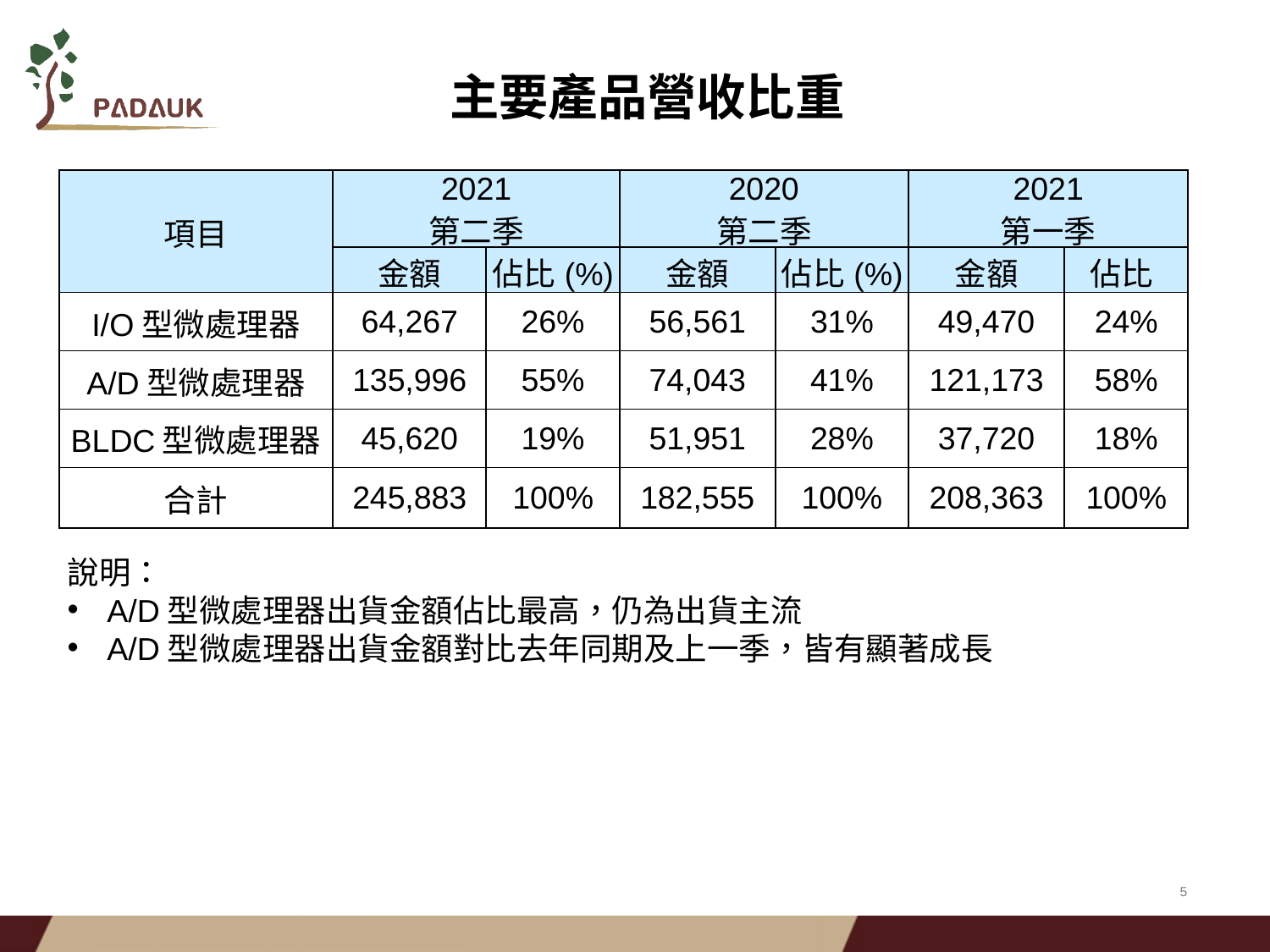

主要產品營收比重
| 項目 | 2021 第二季 |  | 2020 第二季 |  | 2021 第一季 |  |
| --- | --- | --- | --- | --- | --- | --- |
|  | 金額 | 佔比(%) | 金額 | 佔比(%) | 金額 | 佔比(%) |
| I/O型微處理器 | 64,267 | 26% | 56,561 | 31% | 49,470 | 24% |
| A/D型微處理器 | 135,996 | 55% | 74,043 | 41% | 121,173 | 58% |
| BLDC型微處理器 | 45,620 | 19% | 51,951 | 28% | 37,720 | 18% |
| 合計 | 245,883 | 100% | 182,555 | 100% | 208,363 | 100% |
說明：
A/D型微處理器出貨金額佔比最高，仍為出貨主流
A/D型微處理器出貨金額對比去年同期及上一季，皆有顯著成長
5